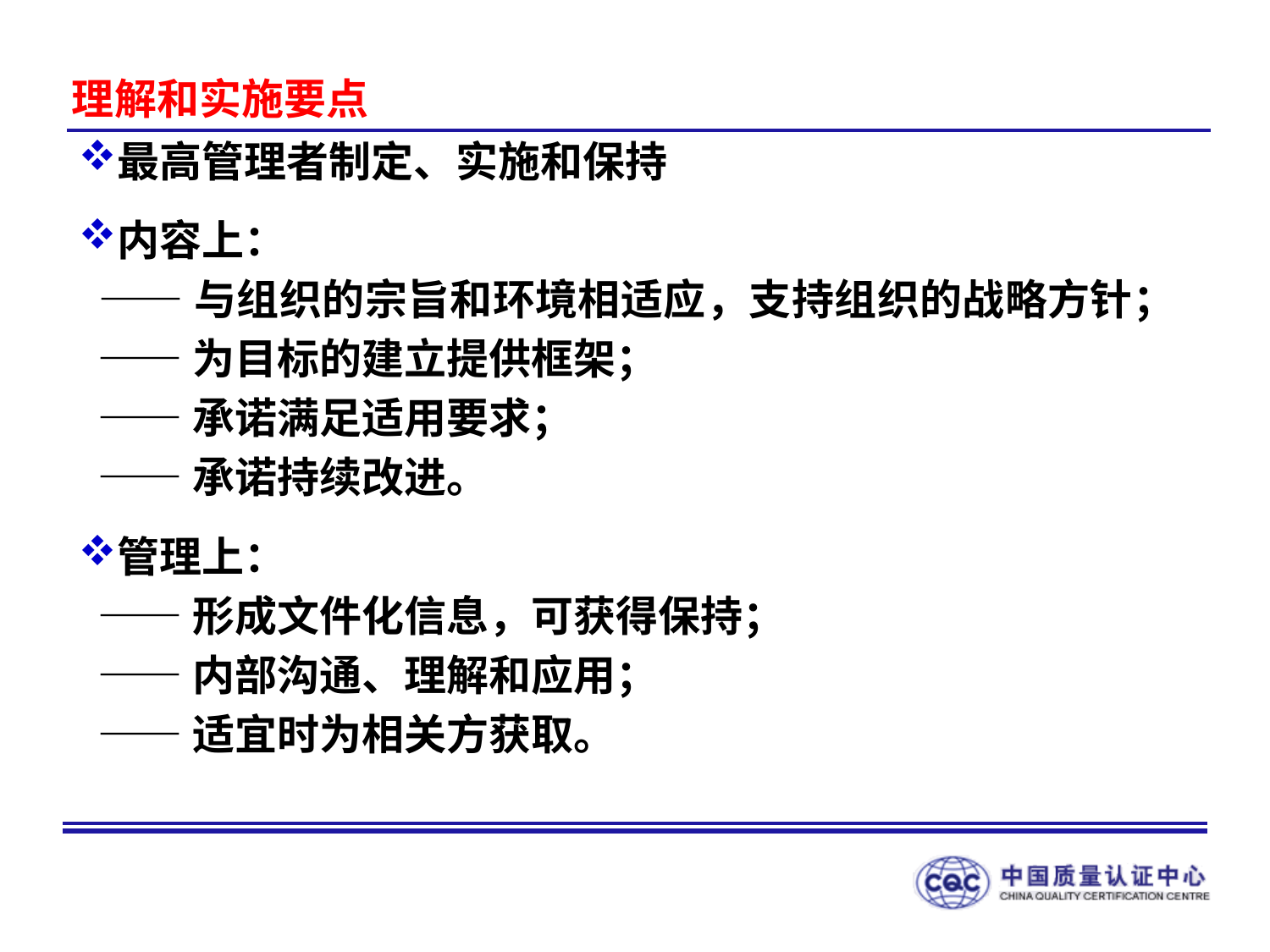

理解和实施要点
最高管理者制定、实施和保持

内容上：
  ——与组织的宗旨和环境相适应，支持组织的战略方针；
  ——为目标的建立提供框架；
  ——承诺满足适用要求；
  ——承诺持续改进。

管理上：
  ——形成文件化信息，可获得保持；
  ——内部沟通、理解和应用；
  ——适宜时为相关方获取。